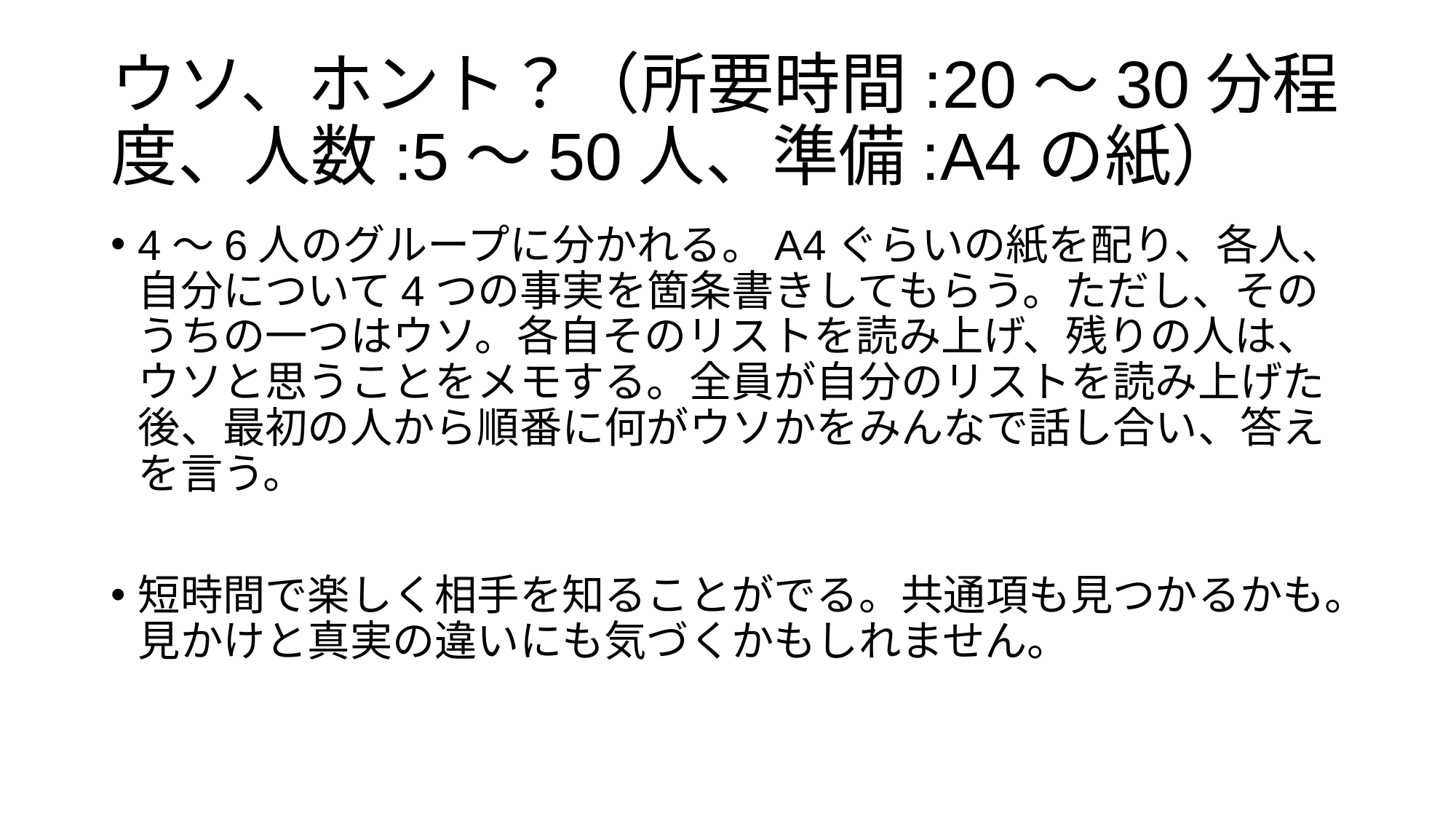

# ウソ、ホント？（所要時間:20～30分程度、人数:5～50人、準備:A4の紙）
4～6人のグループに分かれる。A4ぐらいの紙を配り、各人、自分について4つの事実を箇条書きしてもらう。ただし、そのうちの一つはウソ。各自そのリストを読み上げ、残りの人は、ウソと思うことをメモする。全員が自分のリストを読み上げた後、最初の人から順番に何がウソかをみんなで話し合い、答えを言う。

短時間で楽しく相手を知ることがでる。共通項も見つかるかも。見かけと真実の違いにも気づくかもしれません。